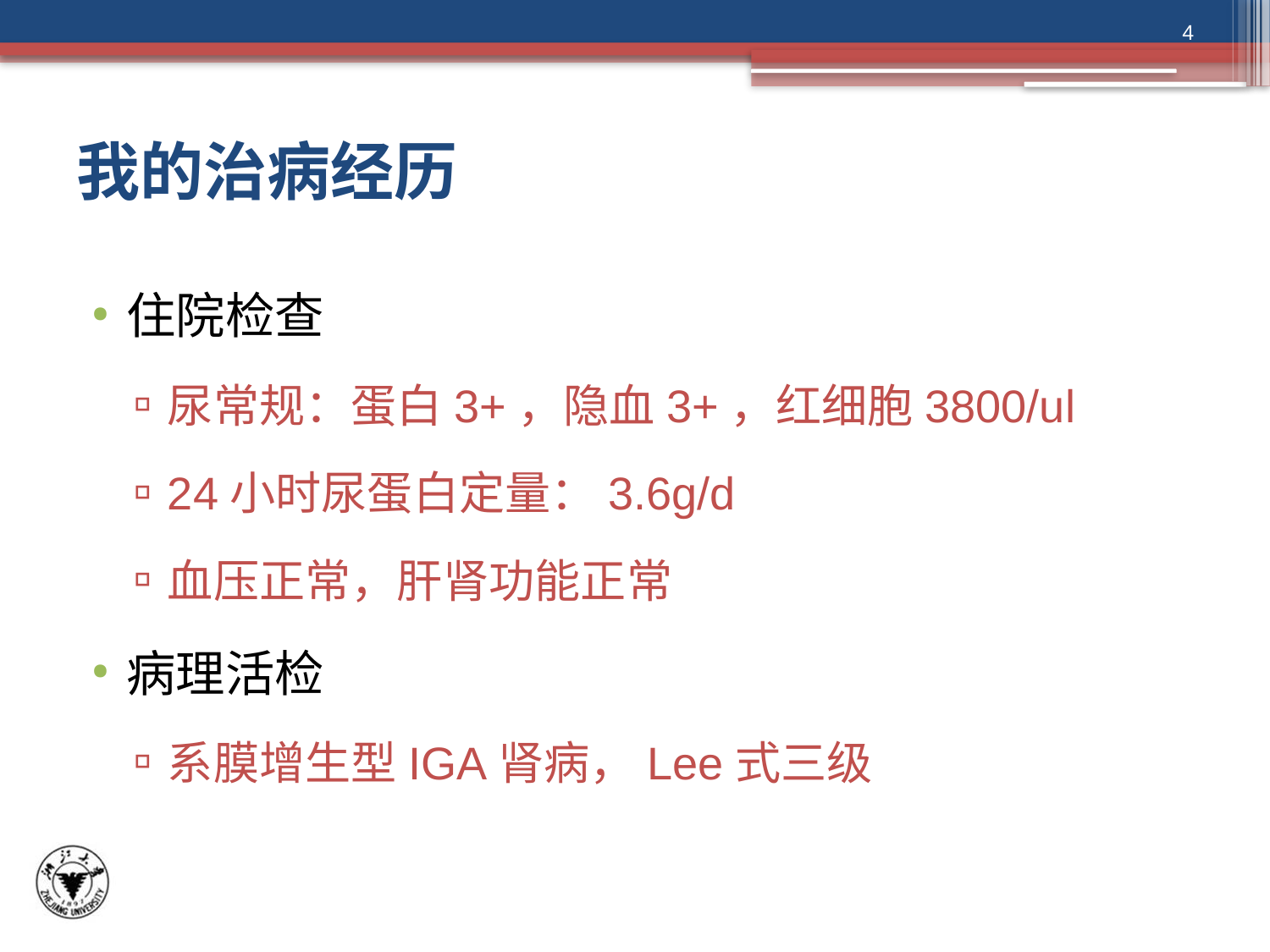

4
# 我的治病经历
住院检查
尿常规：蛋白3+，隐血3+，红细胞3800/ul
24小时尿蛋白定量：3.6g/d
血压正常，肝肾功能正常
病理活检
系膜增生型IGA肾病，Lee式三级